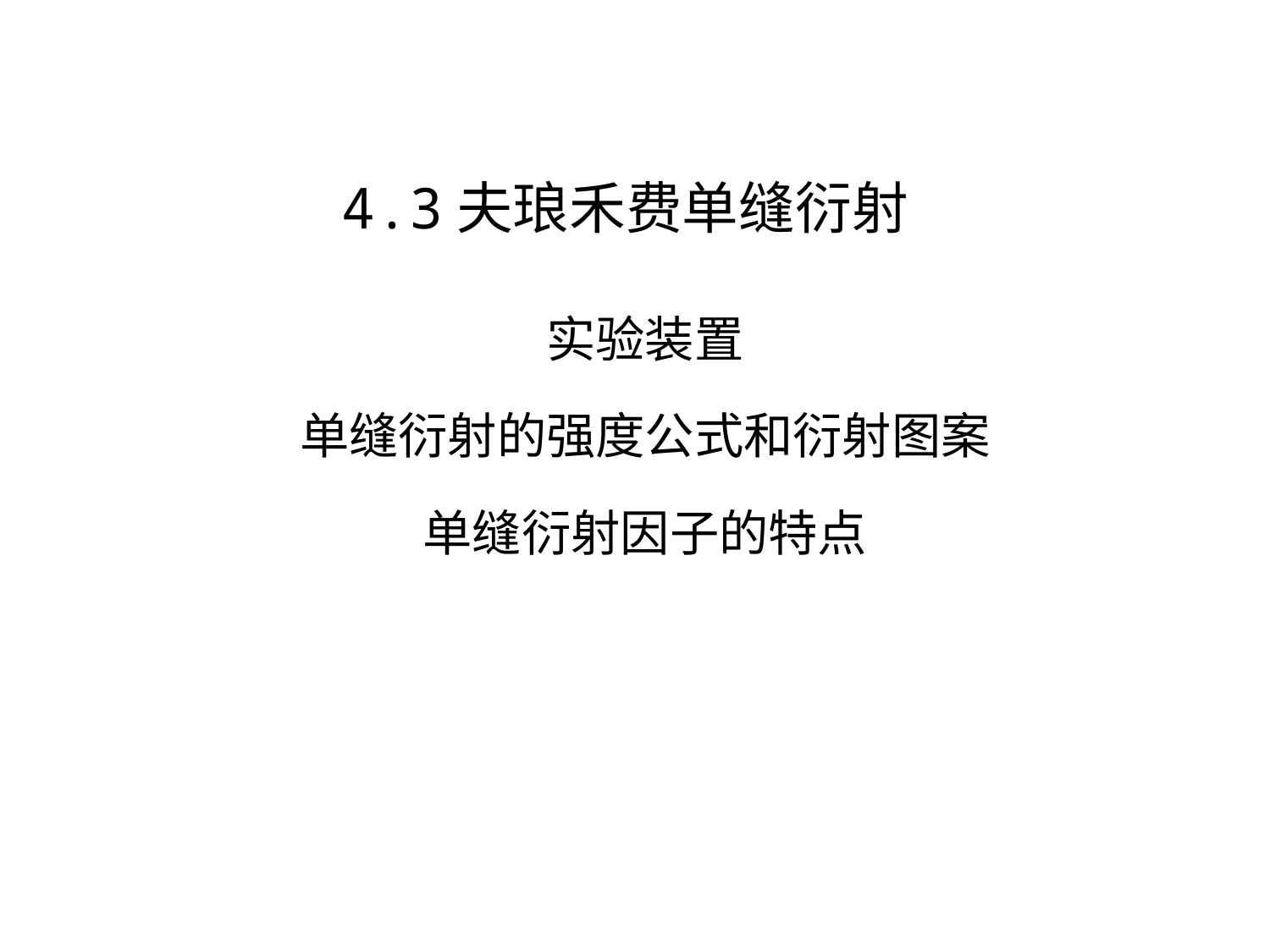

# 4.3夫琅禾费单缝衍射
实验装置
单缝衍射的强度公式和衍射图案
单缝衍射因子的特点